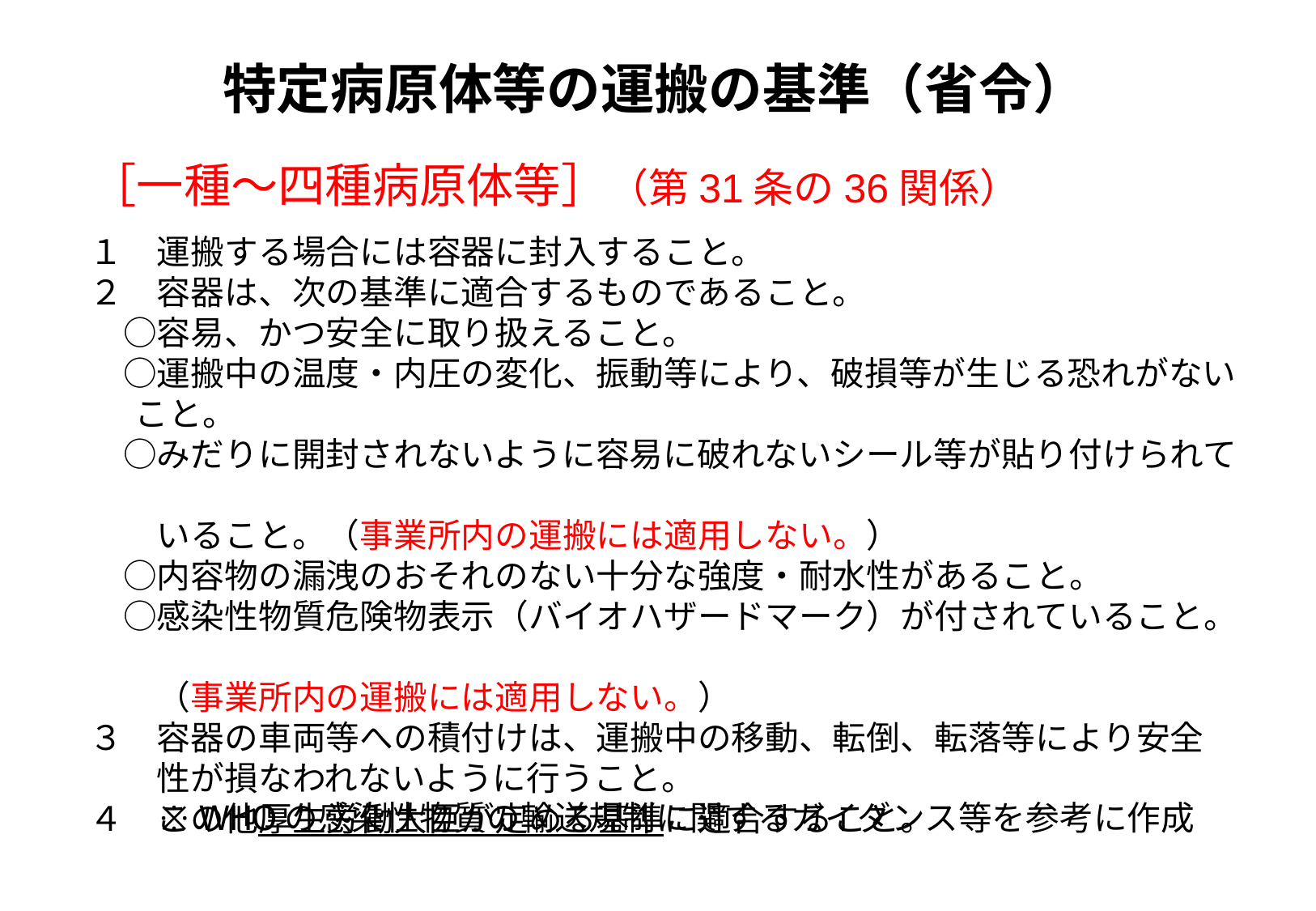

# 特定病原体等の運搬の基準（省令）
［一種～四種病原体等］（第31条の36関係）

１　運搬する場合には容器に封入すること。
２　容器は、次の基準に適合するものであること。
　○容易、かつ安全に取り扱えること。
　○運搬中の温度・内圧の変化、振動等により、破損等が生じる恐れがないこと。
　○みだりに開封されないように容易に破れないシール等が貼り付けられて
　　いること。（事業所内の運搬には適用しない。）
　○内容物の漏洩のおそれのない十分な強度・耐水性があること。
　○感染性物質危険物表示（バイオハザードマーク）が付されていること。
　　（事業所内の運搬には適用しない。）
３　容器の車両等への積付けは、運搬中の移動、転倒、転落等により安全
　　性が損なわれないように行うこと。
４　この他厚生労働大臣が定める基準に適合すること。
※ WHOの感染性物質の輸送規制に関するガイダンス等を参考に作成